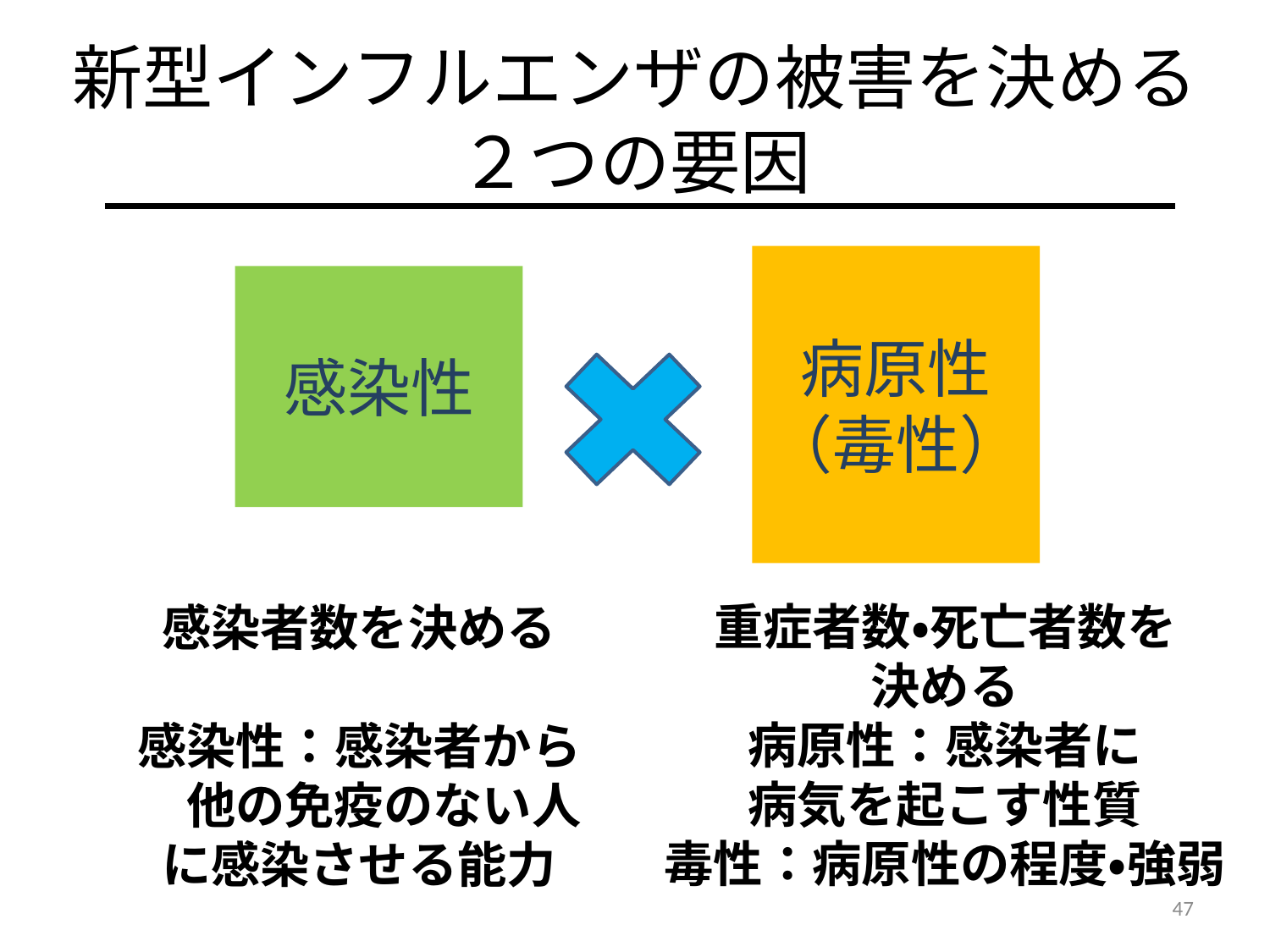

新型インフルエンザの被害を決める
２つの要因

病原性（毒性）

感染性

重症者数・死亡者数を
決める
病原性：感染者に
病気を起こす性質
毒性：病原性の程度・強弱
感染者数を決める

感染性：感染者から　他の免疫のない人に感染させる能力
47